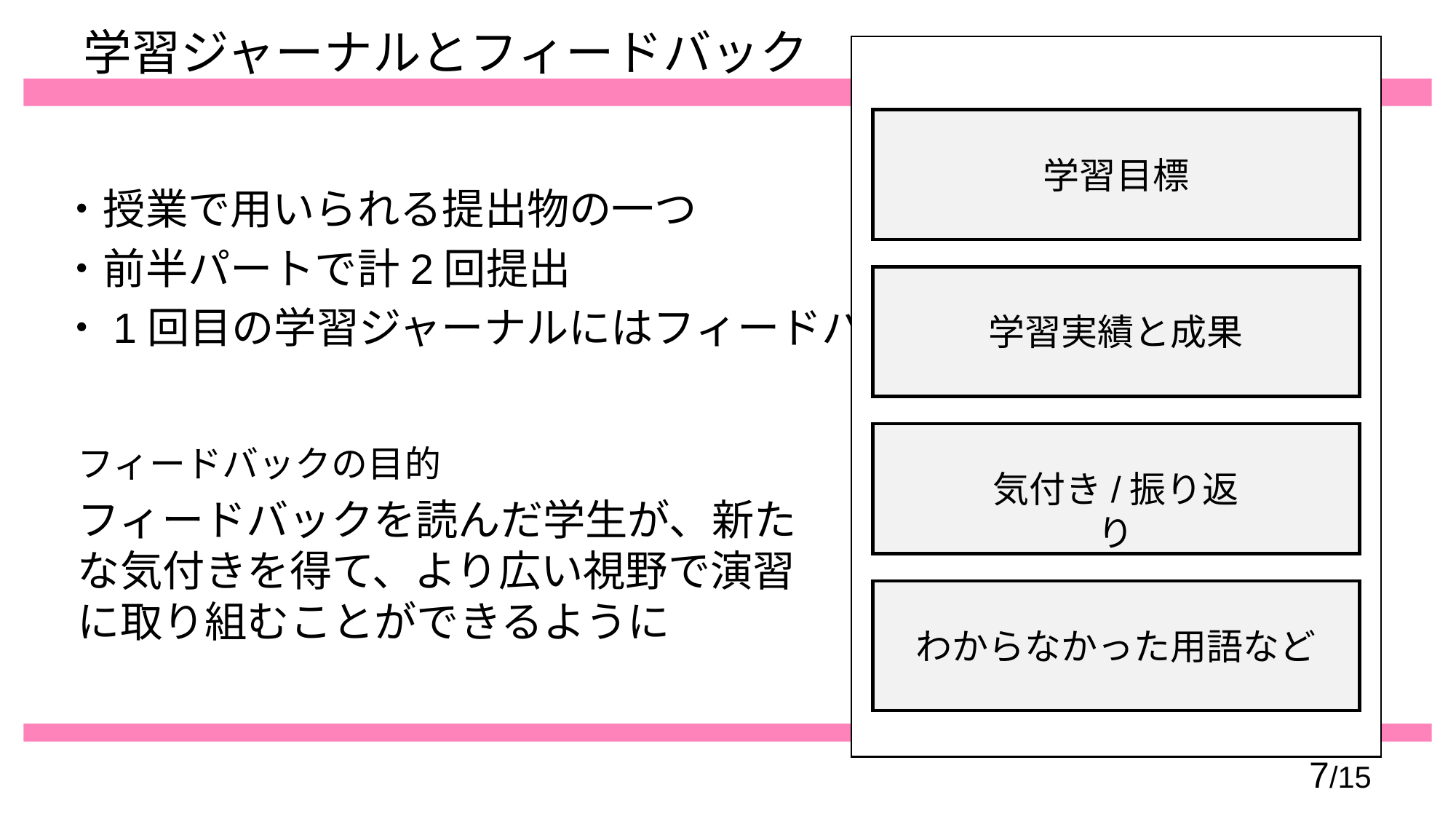

# 学習ジャーナルとフィードバック

・授業で用いられる提出物の一つ
・前半パートで計2回提出
・1回目の学習ジャーナルにはフィードバック
学習目標

学習実績と成果

フィードバックの目的
フィードバックを読んだ学生が、新たな気付きを得て、より広い視野で演習に取り組むことができるように
気付き/振り返り

わからなかった用語など
7/15